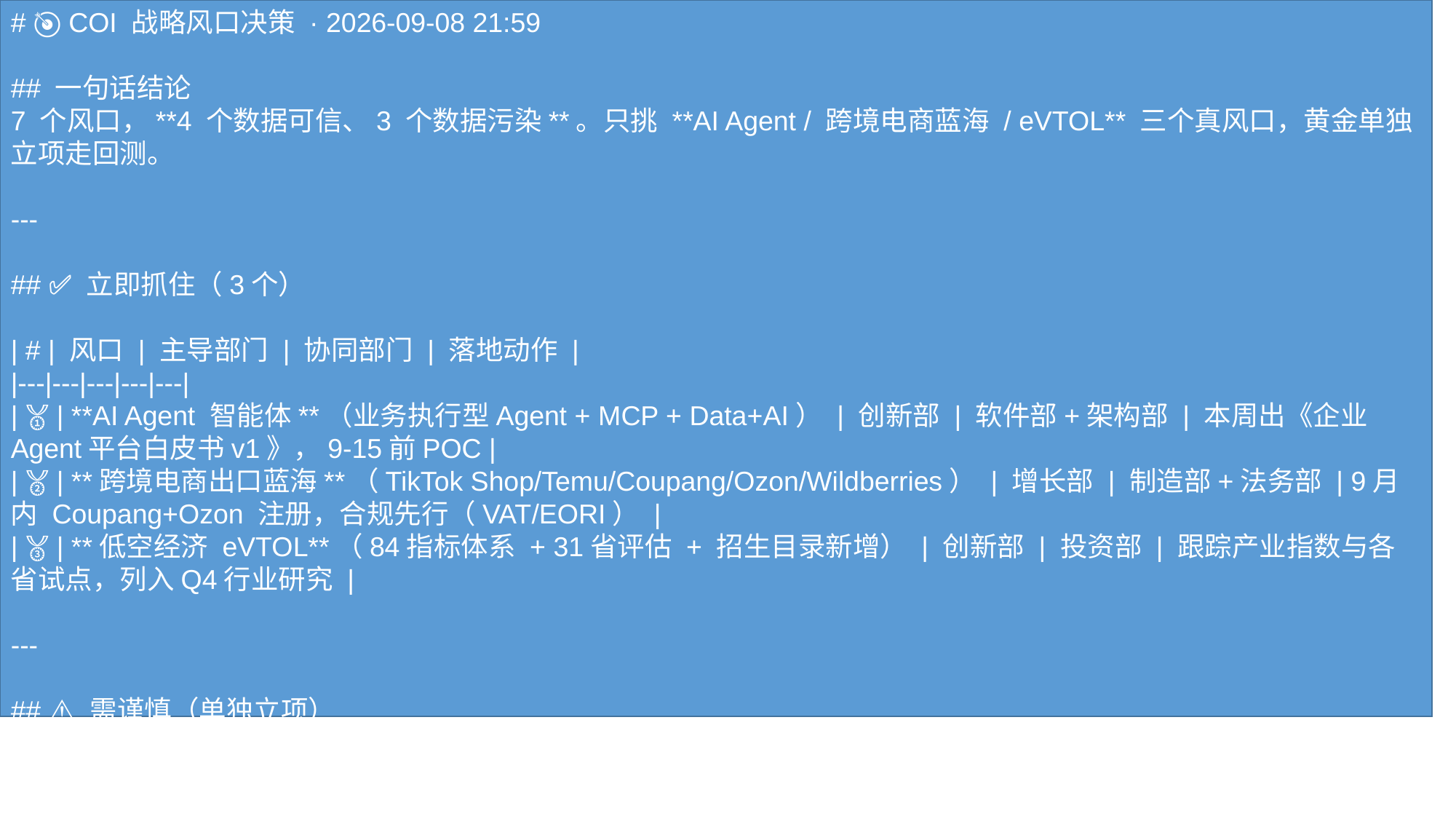

# 🎯 COI 战略风口决策 · 2026-09-08 21:59 ## 一句话结论 7 个风口，**4 个数据可信、3 个数据污染**。只挑 **AI Agent / 跨境电商蓝海 / eVTOL** 三个真风口，黄金单独立项走回测。 --- ## ✅ 立即抓住（3个） | # | 风口 | 主导部门 | 协同部门 | 落地动作 | |---|---|---|---|---| | 🥇 | **AI Agent 智能体**（业务执行型Agent + MCP + Data+AI） | 创新部 | 软件部+架构部 | 本周出《企业Agent平台白皮书v1》，9-15前POC | | 🥈 | **跨境电商出口蓝海**（TikTok Shop/Temu/Coupang/Ozon/Wildberries） | 增长部 | 制造部+法务部 | 9月内 Coupang+Ozon 注册，合规先行（VAT/EORI） | | 🥉 | **低空经济 eVTOL**（84指标体系 + 31省评估 + 招生目录新增） | 创新部 | 投资部 | 跟踪产业指数与各省试点，列入Q4行业研究 | --- ## ⚠️ 需谨慎（单独立项） - **黄金现货 4400 关口** → 投资部+交易部：48h出配置策略，**先回测+模拟仓，不动实盘**（受红线约束）。 --- ## ❌ 数据污染·明确弃掉 - 机器人具身智能（页面仅含"machine"词典释义） - AI 视频风口（页面仅含"内容"哲学定义） - 新能源汽车出海（页面仅含新浪导航+"新"字释义） **结论**：宁可不抓，绝不基于污染数据拍板。 --- ## 🔗 协同关系 - 创新↔软件：Agent 底座共建（MCP/Harness 标准） - 增长↔制造：跨境内容批量生产（蓝海选品→AIGC内容池） - 创新↔投资：低空经济行业研究+标的映射 - 投资↔交易：黄金信号-回测-模拟闭环（**不直接下单**） --- ## ⚡ 今日必须落地（24h内） 1. 创新部+软件部：开 Agent 白皮书 Kickoff，今日出大纲 2. 增长部：确认 Coupang/Ozon 入驻资料清单，启动合规预审 3. 投资部：建黄金 4400 关口专题小组，先出回测方案 --- ## 📎 数据来源 / 时间戳 - 截至：2026-09-08 21:59 - 来源：AI Agent趋势 / eVTOL中科院王姣娥团队2026-04-29发布 / 跨境电商蓝海报告 / 黄金报价双口径数据 - 弃掉来源：3个词典释义页（无产业信息）
#